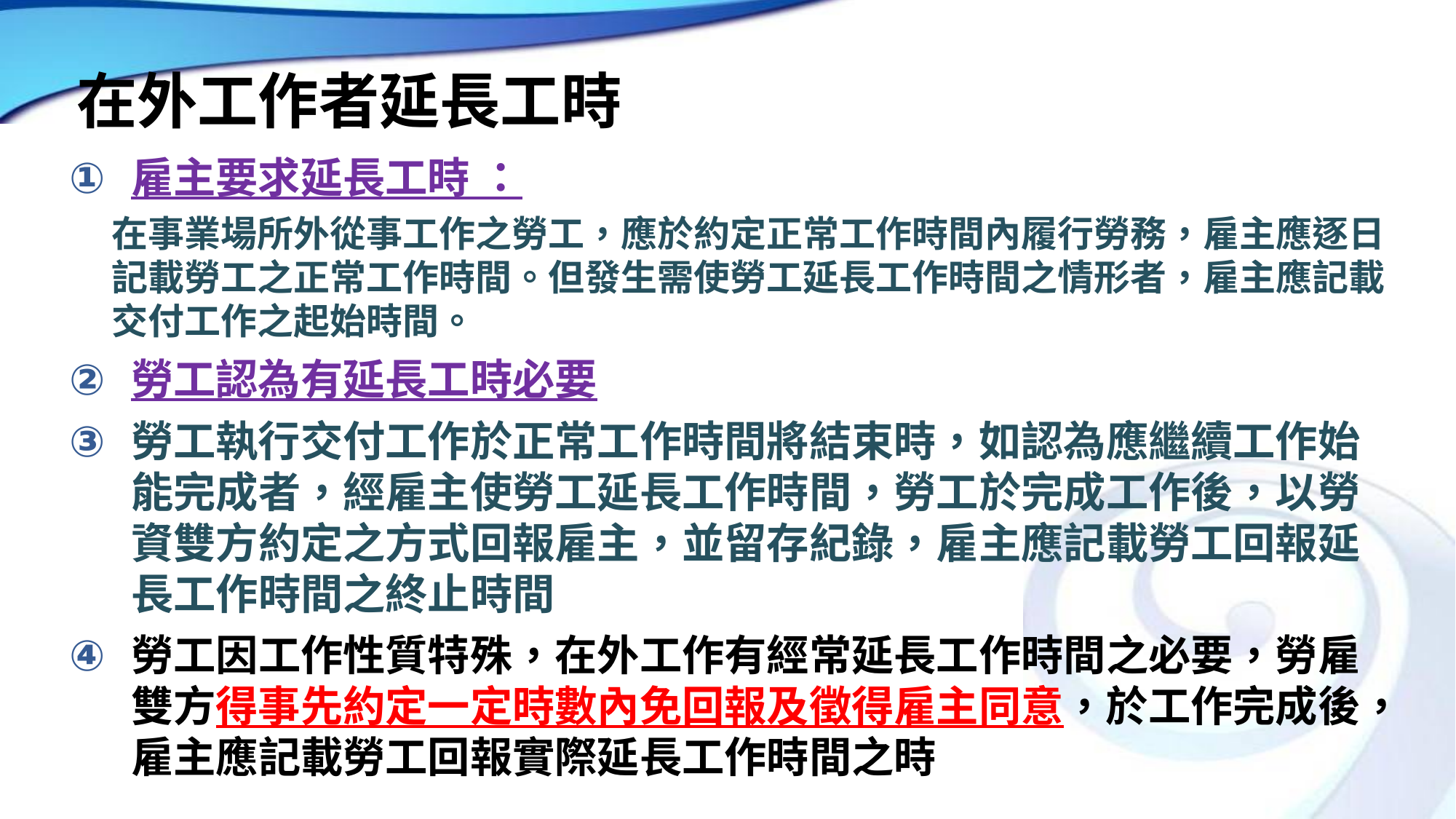

# 在外工作者延長工時
雇主要求延長工時 ：
在事業場所外從事工作之勞工，應於約定正常工作時間內履行勞務，雇主應逐日記載勞工之正常工作時間。但發生需使勞工延長工作時間之情形者，雇主應記載交付工作之起始時間。
勞工認為有延長工時必要
勞工執行交付工作於正常工作時間將結束時，如認為應繼續工作始能完成者，經雇主使勞工延長工作時間，勞工於完成工作後，以勞資雙方約定之方式回報雇主，並留存紀錄，雇主應記載勞工回報延長工作時間之終止時間
勞工因工作性質特殊，在外工作有經常延長工作時間之必要，勞雇雙方得事先約定一定時數內免回報及徵得雇主同意，於工作完成後，雇主應記載勞工回報實際延長工作時間之時